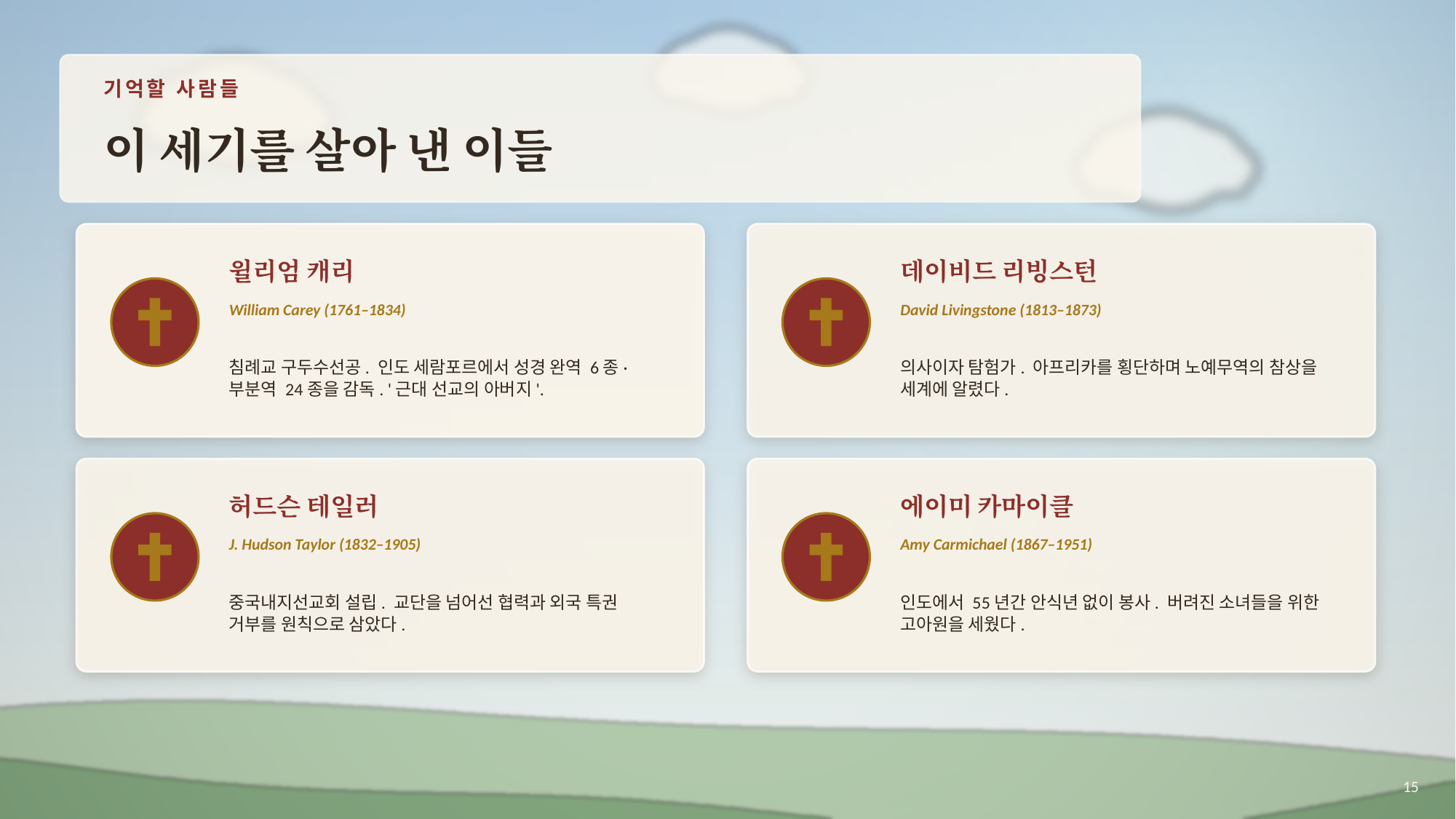

기억할 사람들
이 세기를 살아 낸 이들

윌리엄 캐리
데이비드 리빙스턴

William Carey (1761–1834)
David Livingstone (1813–1873)

침례교 구두수선공. 인도 세람포르에서 성경 완역 6종·부분역 24종을 감독. '근대 선교의 아버지'.
의사이자 탐험가. 아프리카를 횡단하며 노예무역의 참상을 세계에 알렸다.

허드슨 테일러
에이미 카마이클

J. Hudson Taylor (1832–1905)
Amy Carmichael (1867–1951)

중국내지선교회 설립. 교단을 넘어선 협력과 외국 특권 거부를 원칙으로 삼았다.
인도에서 55년간 안식년 없이 봉사. 버려진 소녀들을 위한 고아원을 세웠다.
15